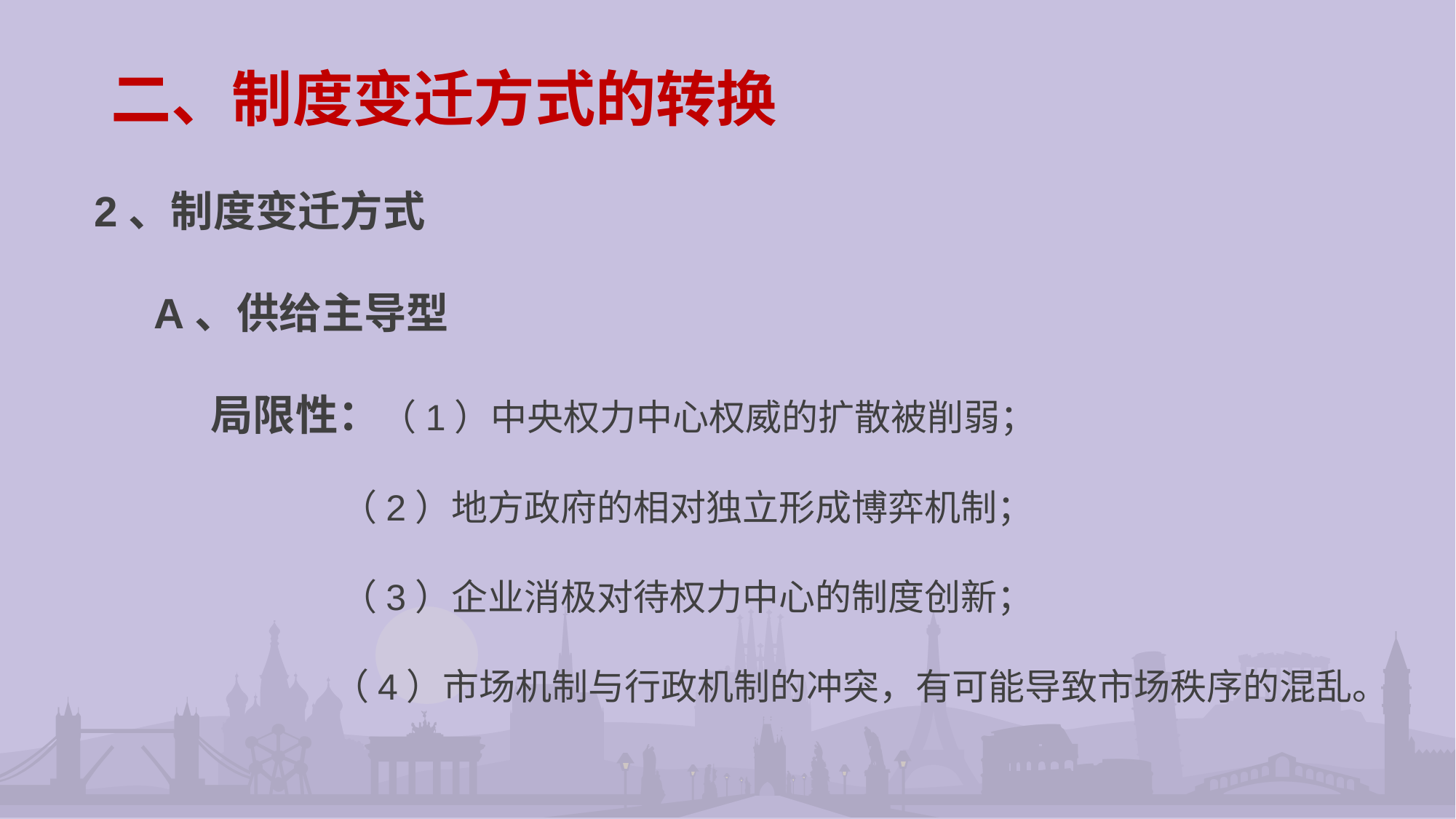

# 二、制度变迁方式的转换
2、制度变迁方式
     A、供给主导型
           局限性：（1）中央权力中心权威的扩散被削弱；
                             （2）地方政府的相对独立形成博弈机制；
                             （3）企业消极对待权力中心的制度创新；
                            （4）市场机制与行政机制的冲突，有可能导致市场秩序的混乱。